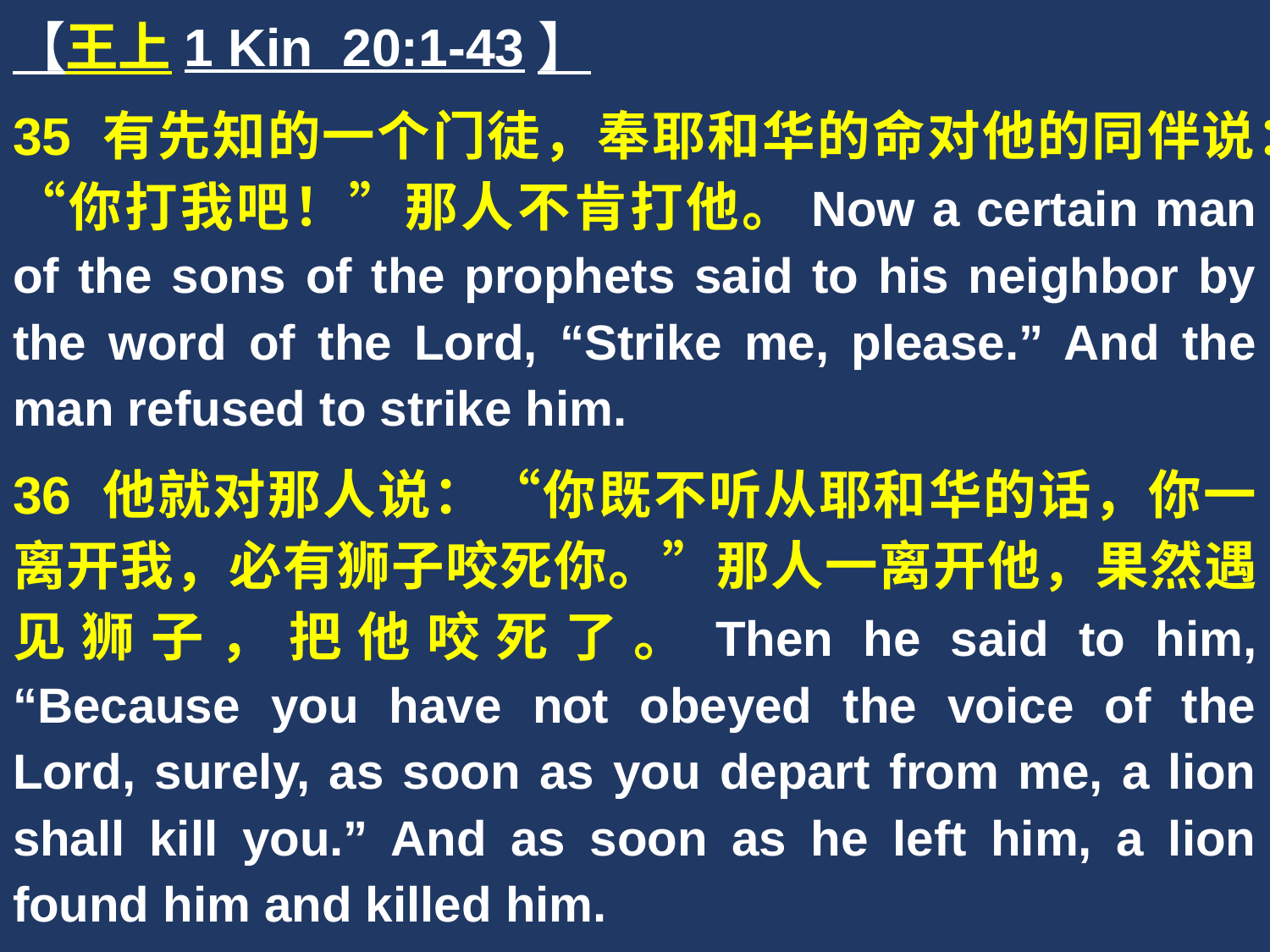

【王上1 Kin  20:1-43】
35 有先知的一个门徒，奉耶和华的命对他的同伴说：“你打我吧！”那人不肯打他。Now a certain man of the sons of the prophets said to his neighbor by the word of the Lord, “Strike me, please.” And the man refused to strike him.
36 他就对那人说：“你既不听从耶和华的话，你一离开我，必有狮子咬死你。”那人一离开他，果然遇见狮子，把他咬死了。Then he said to him, “Because you have not obeyed the voice of the Lord, surely, as soon as you depart from me, a lion shall kill you.” And as soon as he left him, a lion found him and killed him.